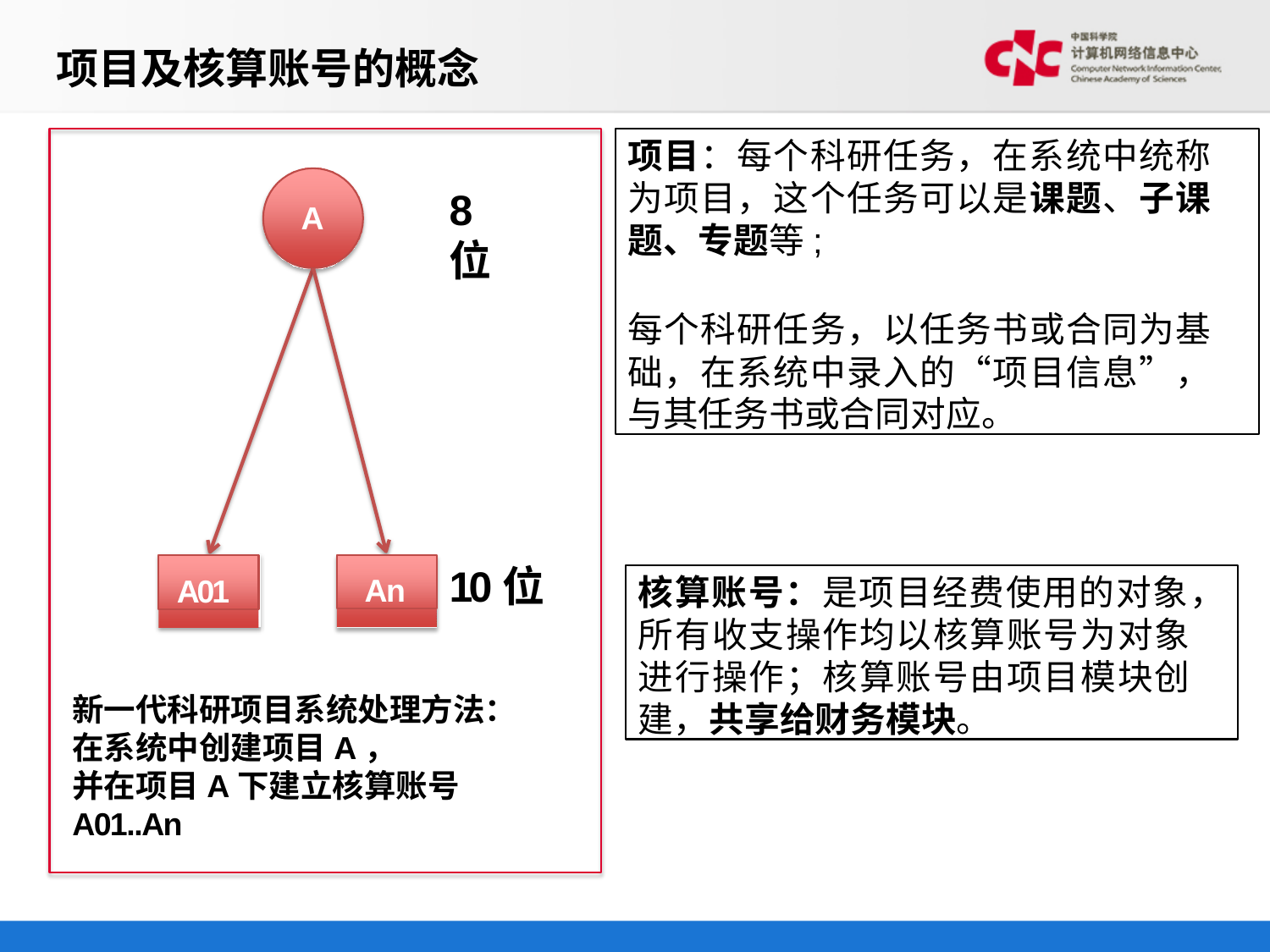

# 项目及核算账号的概念

项目：每个科研任务，在系统中统称为项目，这个任务可以是课题、子课题、专题等;

每个科研任务，以任务书或合同为基础，在系统中录入的“项目信息”，与其任务书或合同对应。

8位
A

An

A01
10位
核算账号：是项目经费使用的对象，所有收支操作均以核算账号为对象进行操作；核算账号由项目模块创建，共享给财务模块。
新一代科研项目系统处理方法： 在系统中创建项目A，
并在项目A下建立核算账号
A01..An